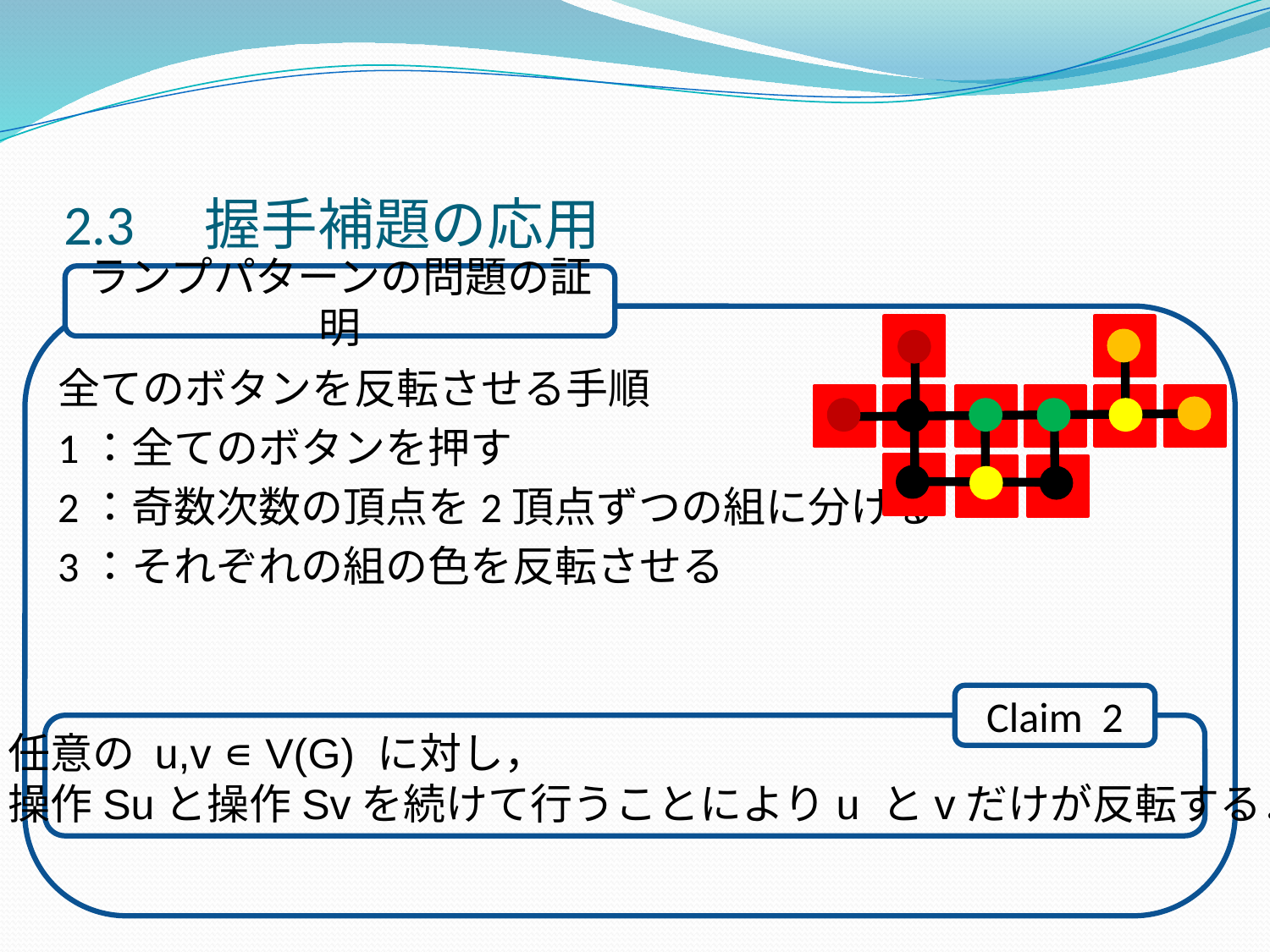

# 2.3　握手補題の応用
ランプパターンの問題の証明

全てのボタンを反転させる手順
1：全てのボタンを押す
2：奇数次数の頂点を2頂点ずつの組に分ける
3：それぞれの組の色を反転させる

Claim  2

任意の u,v ∊ V(G) に対し，
操作Suと操作Svを続けて行うことによりu とvだけが反転する．